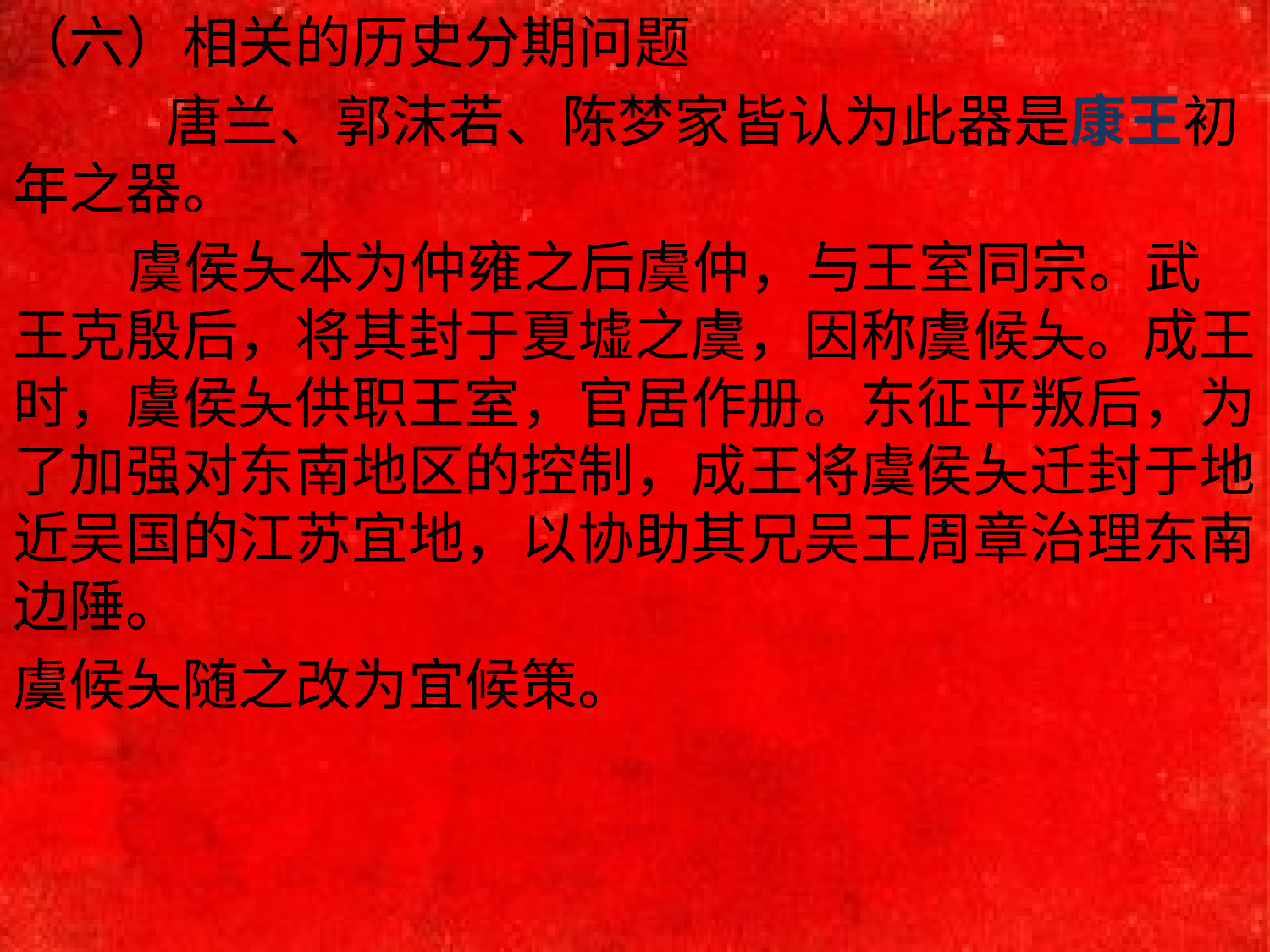

（六）相关的历史分期问题
           唐兰、郭沫若、陈梦家皆认为此器是康王初年之器。
        虞侯夨本为仲雍之后虞仲，与王室同宗。武王克殷后，将其封于夏墟之虞，因称虞候夨。成王时，虞侯夨供职王室，官居作册。东征平叛后，为了加强对东南地区的控制，成王将虞侯夨迁封于地近吴国的江苏宜地，以协助其兄吴王周章治理东南边陲。
虞候夨随之改为宜候策。